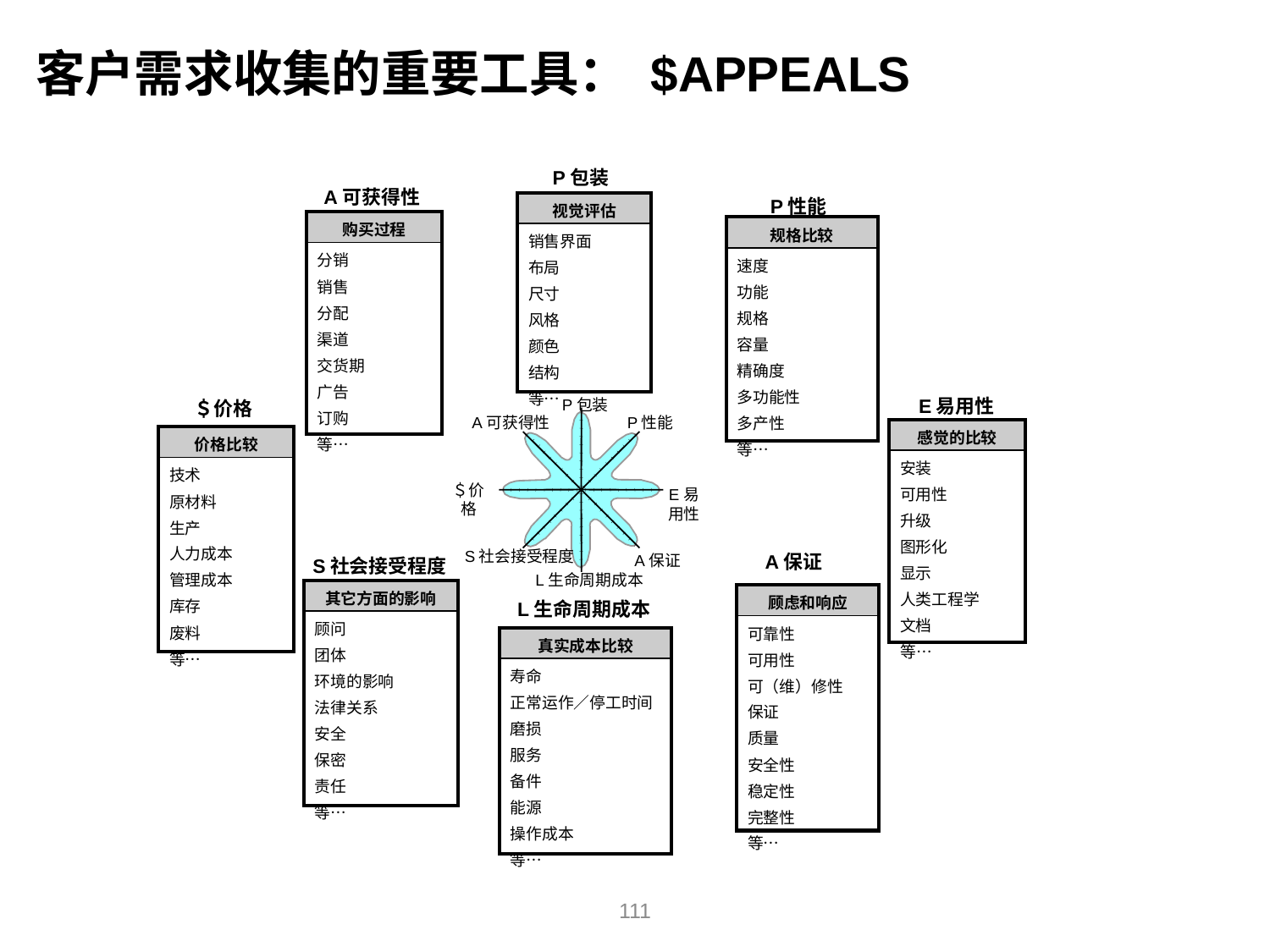

客户需求收集的重要工具： $APPEALS
P包装
A可获得性
P性能
| 视觉评估 |
| --- |
| 销售界面 布局 尺寸 风格 颜色 结构 等… |
| 购买过程 |
| --- |
| 分销 销售 分配 渠道 交货期 广告 订购 等… |
| 规格比较 |
| --- |
| 速度 功能 规格 容量 精确度 多功能性 多产性 等… |
E易用性
＄价格
P包装

P性能
A可获得性
| 感觉的比较 |
| --- |
| 安装 可用性 升级 图形化 显示 人类工程学 文档 等… |

| 价格比较 |
| --- |
| 技术 原材料 生产 人力成本 管理成本 库存 废料 等… |

＄价格

E易用性

S社会接受程度
A保证
A保证

S社会接受程度

L生命周期成本
| 其它方面的影响 |
| --- |
| 顾问 团体 环境的影响 法律关系 安全 保密 责任 等… |
| 顾虑和响应 |
| --- |
| 可靠性 可用性 可（维）修性 保证 质量 安全性 稳定性 完整性 等… |
L生命周期成本
| 真实成本比较 |
| --- |
| 寿命 正常运作／停工时间 磨损 服务 备件 能源 操作成本 等… |
111